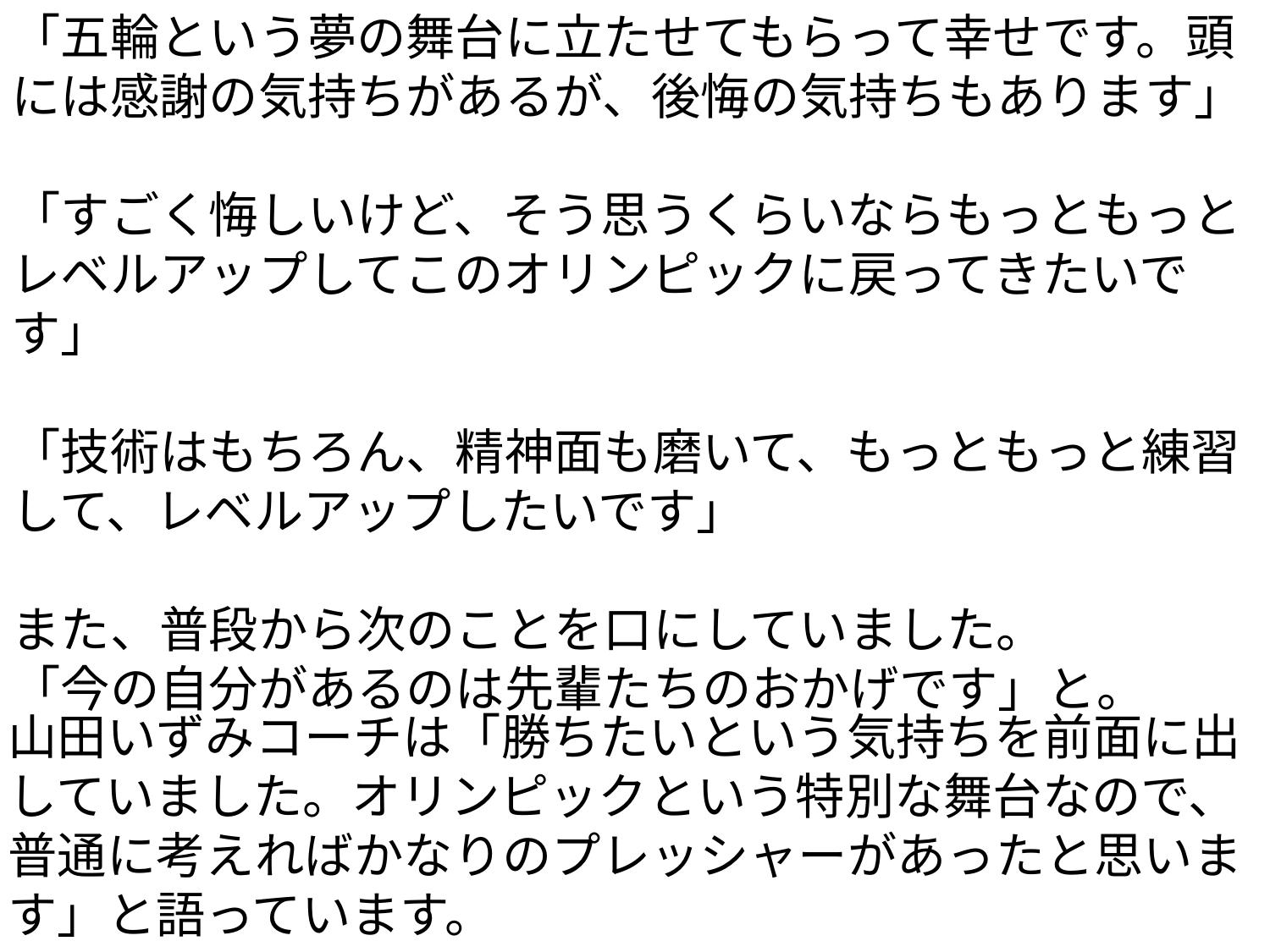

「五輪という夢の舞台に立たせてもらって幸せです。頭には感謝の気持ちがあるが、後悔の気持ちもあります」

「すごく悔しいけど、そう思うくらいならもっともっとレベルアップしてこのオリンピックに戻ってきたいです」

「技術はもちろん、精神面も磨いて、もっともっと練習して、レベルアップしたいです」

また、普段から次のことを口にしていました。
「今の自分があるのは先輩たちのおかげです」と。
山田いずみコーチは「勝ちたいという気持ちを前面に出していました。オリンピックという特別な舞台なので、普通に考えればかなりのプレッシャーがあったと思います」と語っています。